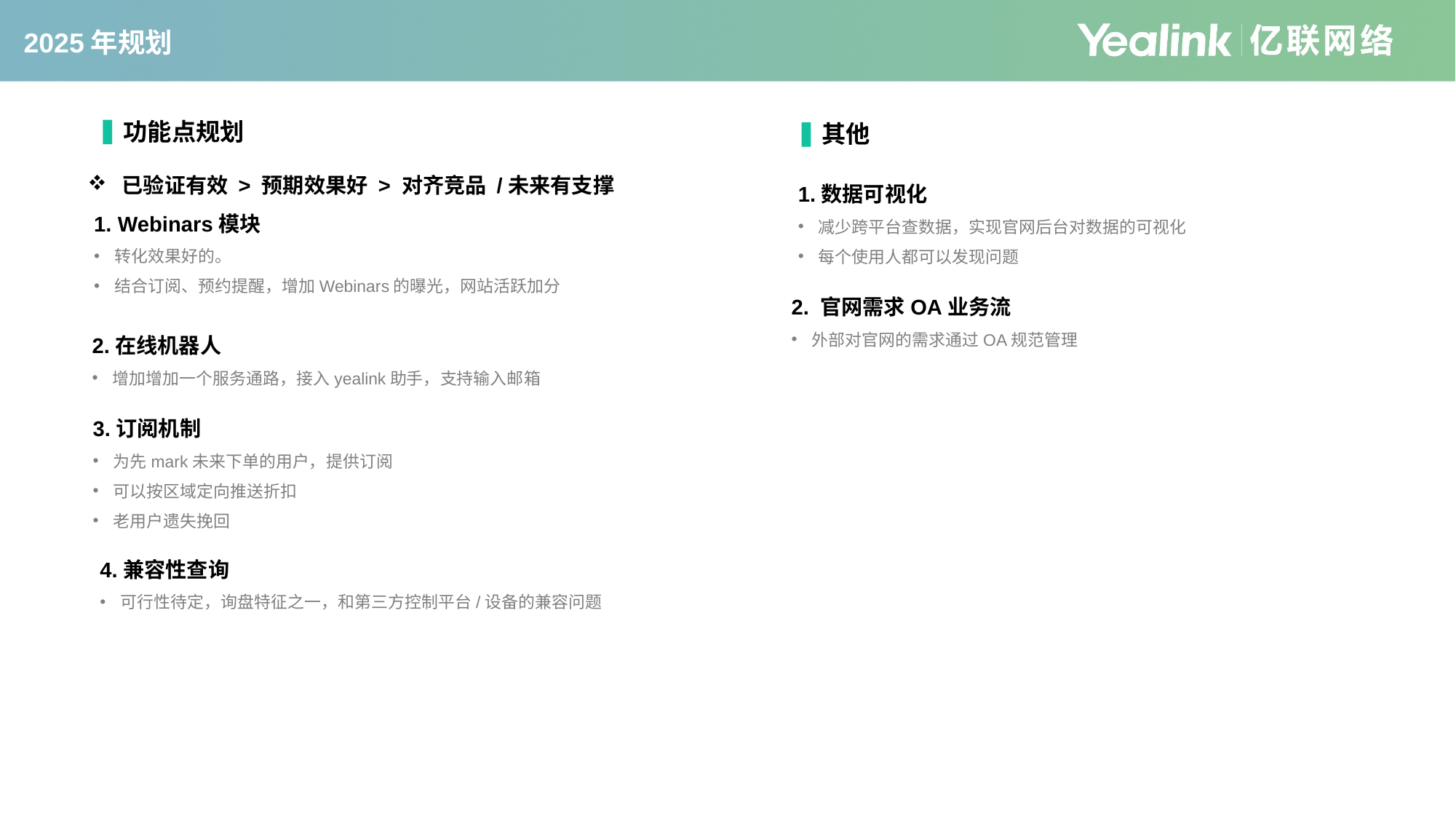

2025年规划
功能点规划

其他

已验证有效 > 预期效果好 > 对齐竞品 /未来有支撑
1.数据可视化
减少跨平台查数据，实现官网后台对数据的可视化
每个使用人都可以发现问题
1. Webinars模块
转化效果好的。
结合订阅、预约提醒，增加Webinars的曝光，网站活跃加分
2. 官网需求OA业务流
外部对官网的需求通过OA规范管理
2.在线机器人
增加增加一个服务通路，接入yealink助手，支持输入邮箱
3.订阅机制
为先mark未来下单的用户，提供订阅
可以按区域定向推送折扣
老用户遗失挽回
4.兼容性查询
可行性待定，询盘特征之一，和第三方控制平台/设备的兼容问题